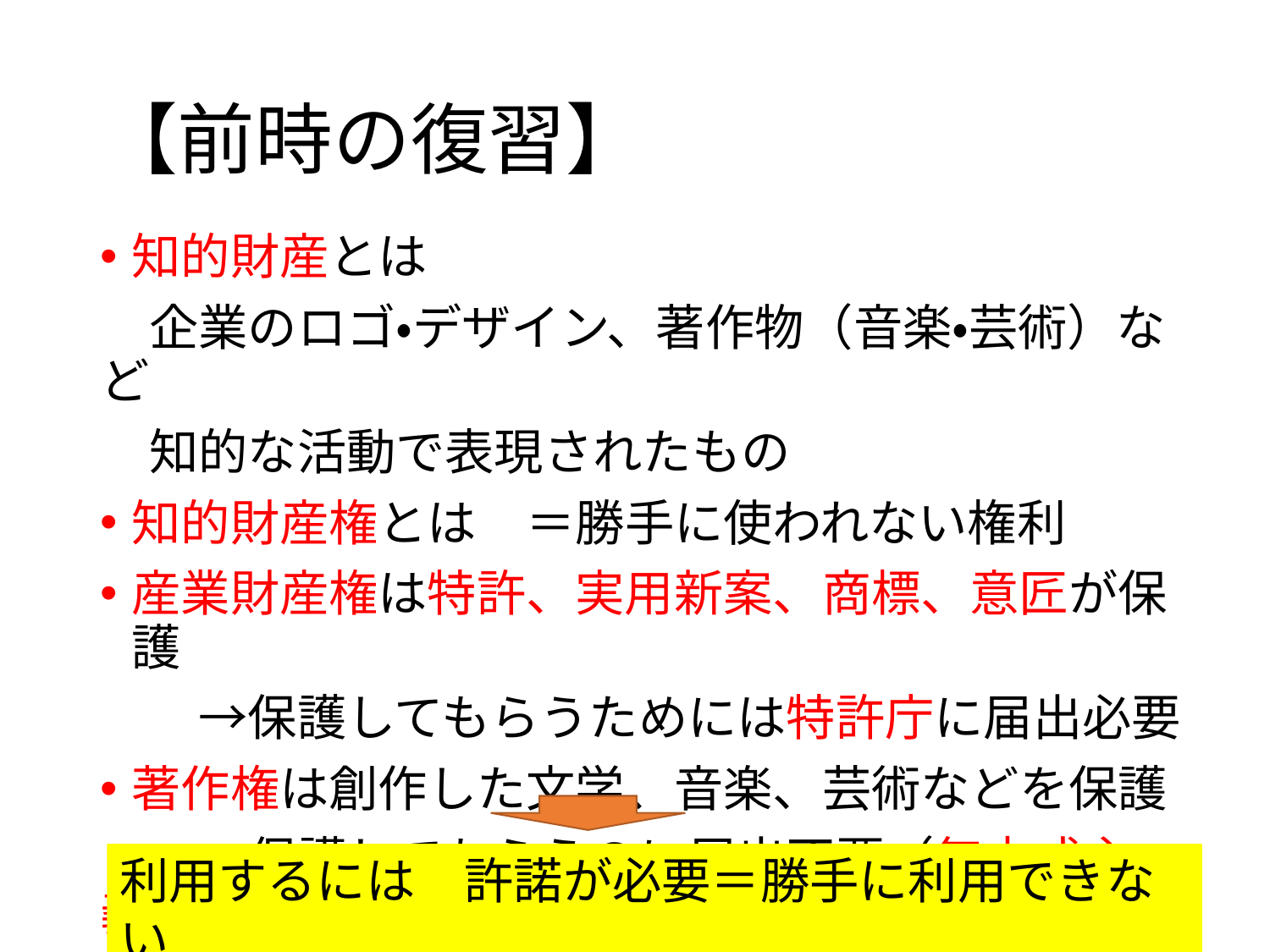

# 【前時の復習】
知的財産とは
　企業のロゴ・デザイン、著作物（音楽・芸術）など
　知的な活動で表現されたもの
知的財産権とは　＝勝手に使われない権利
産業財産権は特許、実用新案、商標、意匠が保護
　　→保護してもらうためには特許庁に届出必要
著作権は創作した文学、音楽、芸術などを保護
　　→保護してもらうのに届出不要（無方式主義）

利用するには　許諾が必要＝勝手に利用できない